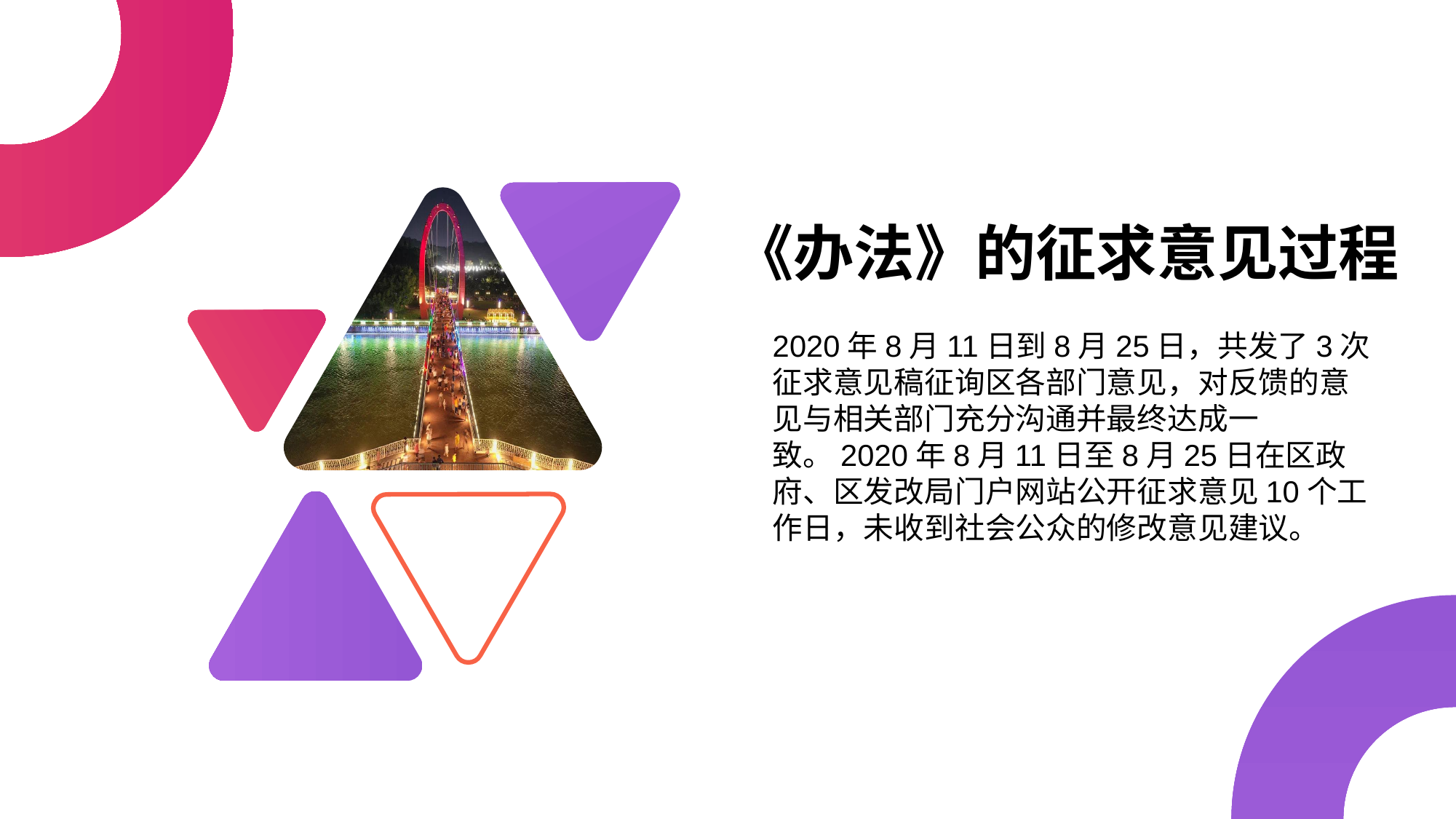

《办法》的征求意见过程

2020年8月11日到8月25日，共发了3次征求意见稿征询区各部门意见，对反馈的意见与相关部门充分沟通并最终达成一致。2020年8月11日至8月25日在区政府、区发改局门户网站公开征求意见10个工作日，未收到社会公众的修改意见建议。